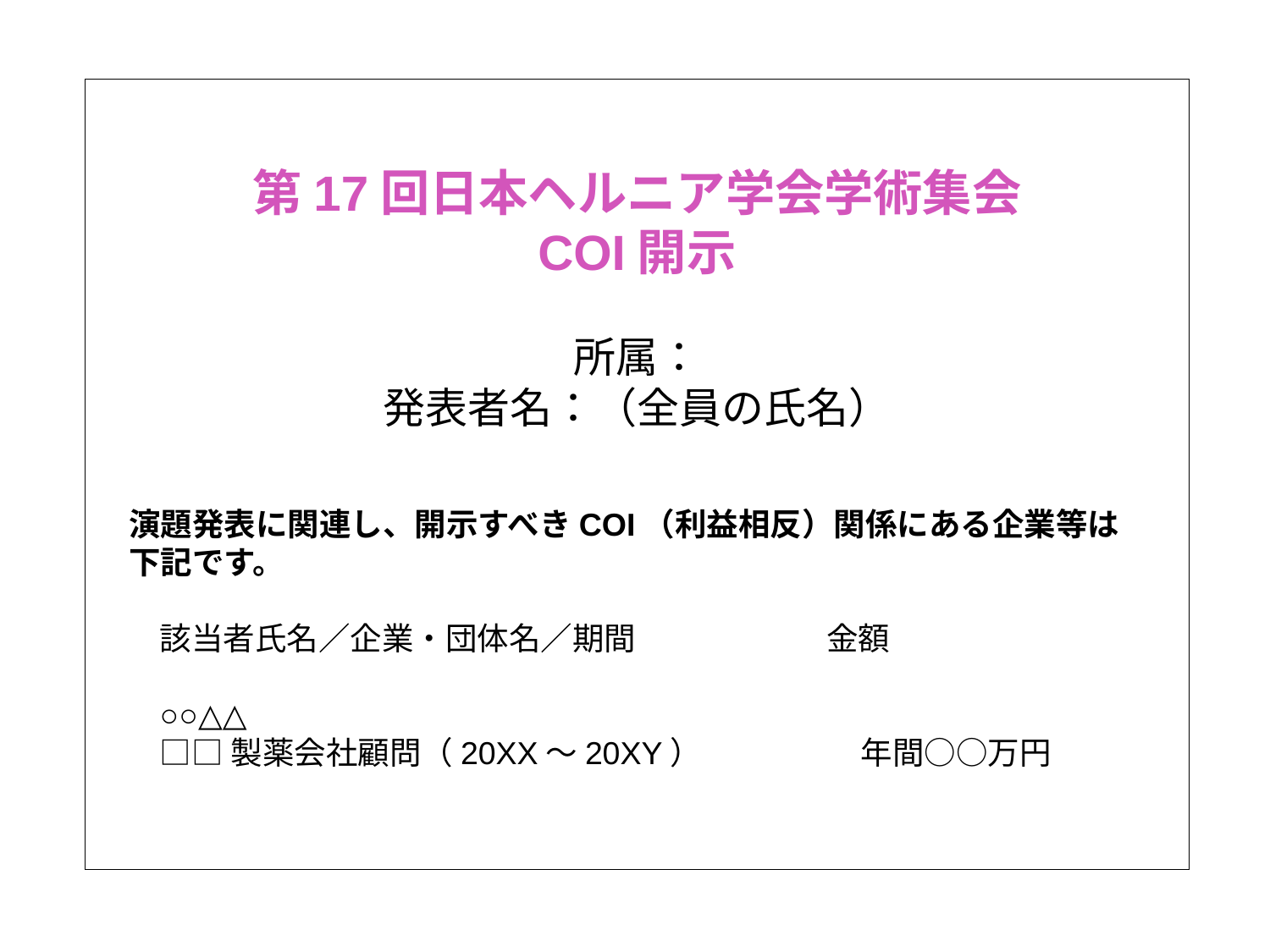

第17回日本ヘルニア学会学術集会
COI開示

所属：
発表者名：（全員の氏名）

　演題発表に関連し、開示すべきCOI（利益相反）関係にある企業等は
　下記です。

該当者氏名／企業・団体名／期間　　　　　　金額

○○△△
□□製薬会社顧問（20XX～20XY）　　　　　年間○○万円